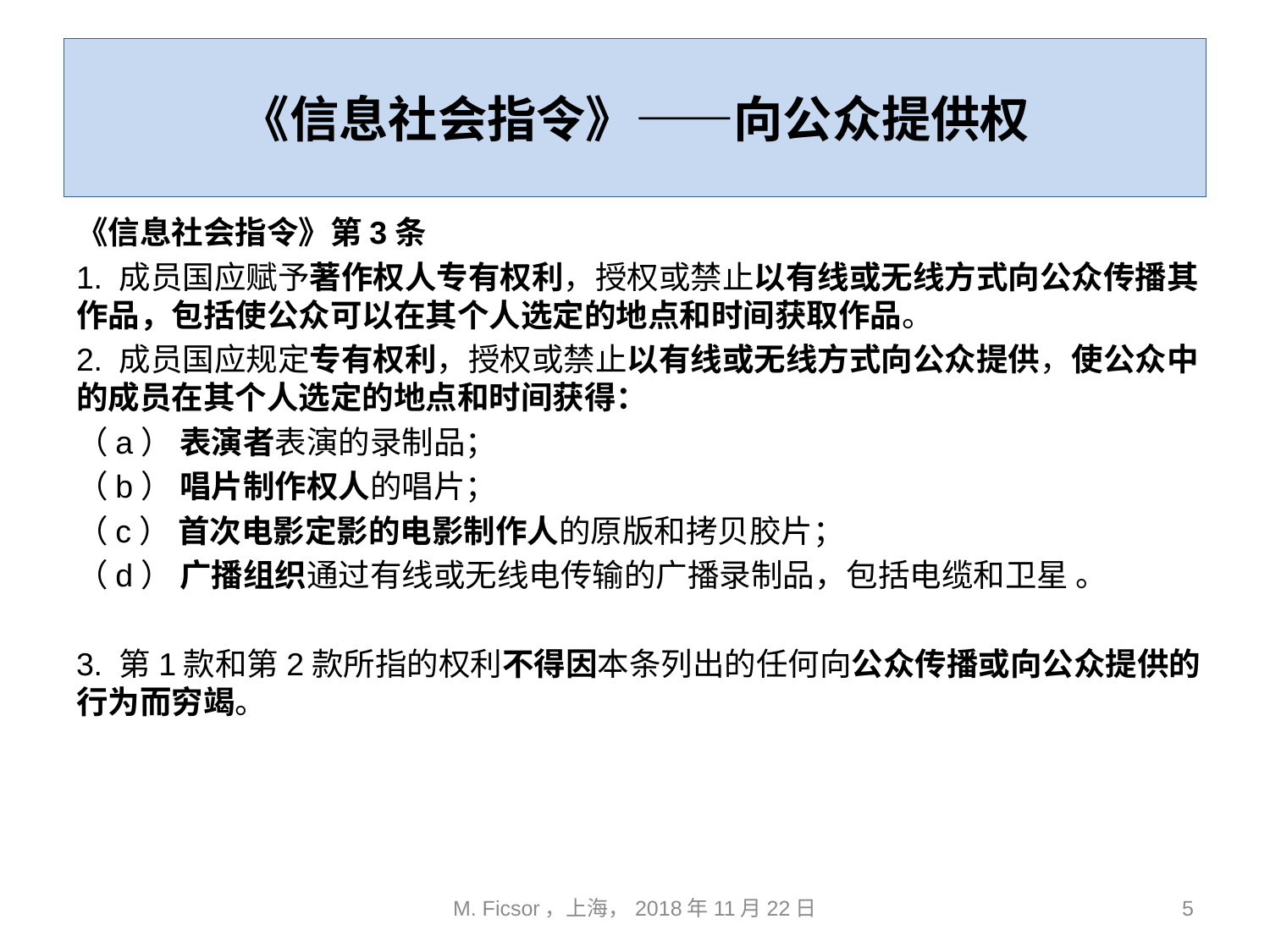

# 《信息社会指令》——向公众提供权
《信息社会指令》第3条
1. 成员国应赋予著作权人专有权利，授权或禁止以有线或无线方式向公众传播其作品，包括使公众可以在其个人选定的地点和时间获取作品。
2. 成员国应规定专有权利，授权或禁止以有线或无线方式向公众提供，使公众中的成员在其个人选定的地点和时间获得：
（a） 表演者表演的录制品；
（b） 唱片制作权人的唱片；
（c） 首次电影定影的电影制作人的原版和拷贝胶片；
（d） 广播组织通过有线或无线电传输的广播录制品，包括电缆和卫星 。

3. 第1款和第2款所指的权利不得因本条列出的任何向公众传播或向公众提供的行为而穷竭。

M. Ficsor，上海，2018年11月22日
5